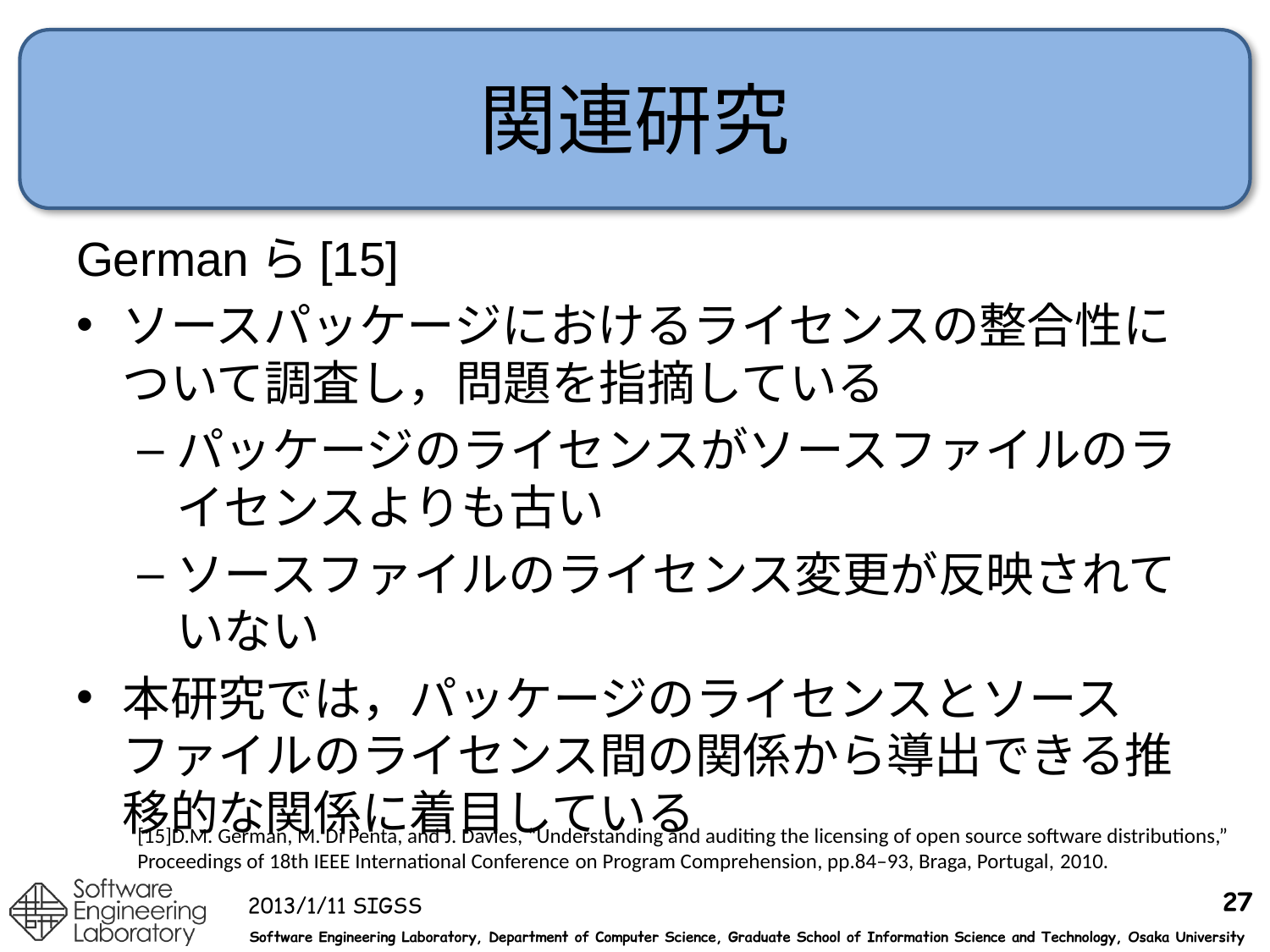

# 関連研究
Germanら[15]
ソースパッケージにおけるライセンスの整合性について調査し，問題を指摘している
パッケージのライセンスがソースファイルのライセンスよりも古い
ソースファイルのライセンス変更が反映されていない
本研究では，パッケージのライセンスとソースファイルのライセンス間の関係から導出できる推移的な関係に着目している
[15]D.M. German, M. Di Penta, and J. Davies, “Understanding and auditing the licensing of open source software distributions,”
Proceedings of 18th IEEE International Conference on Program Comprehension, pp.84–93, Braga, Portugal, 2010.
27
2013/1/11 SIGSS